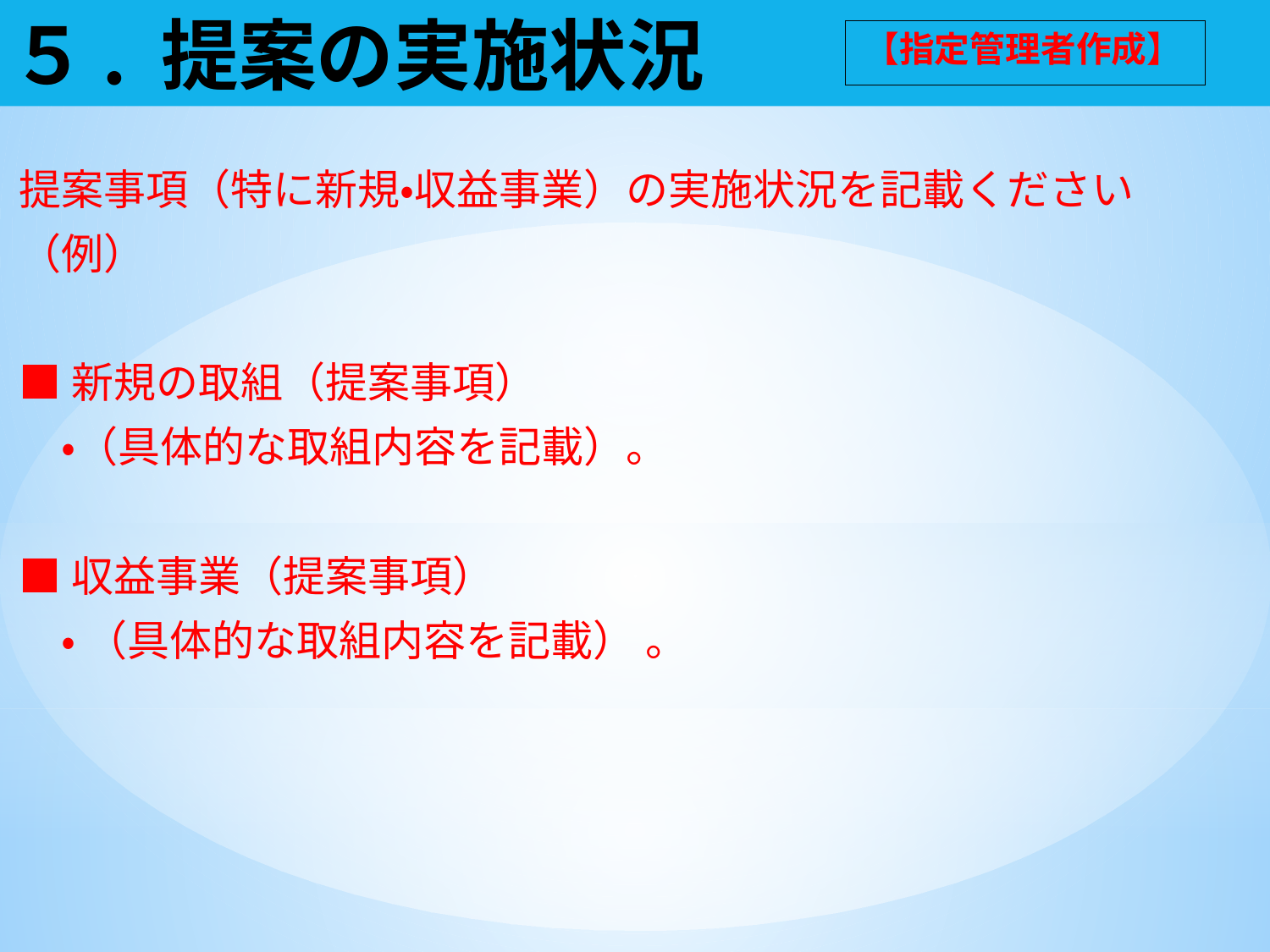

# ５. 提案の実施状況
【指定管理者作成】
提案事項（特に新規・収益事業）の実施状況を記載ください
（例）

■新規の取組（提案事項）
　・（具体的な取組内容を記載）。

■収益事業（提案事項）
　・ （具体的な取組内容を記載） 。